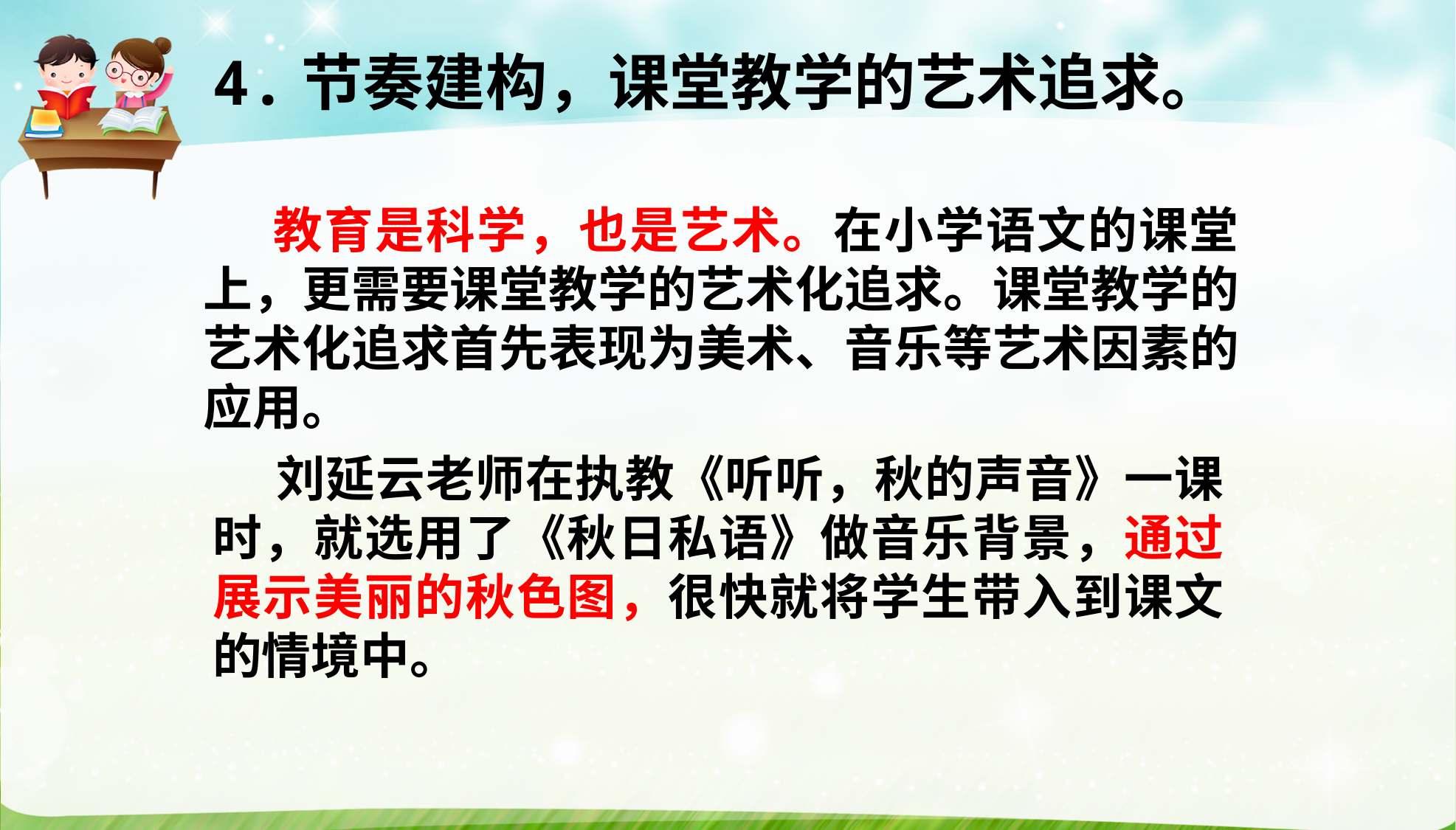

4.节奏建构，课堂教学的艺术追求。

      教育是科学，也是艺术。在小学语文的课堂上，更需要课堂教学的艺术化追求。课堂教学的艺术化追求首先表现为美术、音乐等艺术因素的应用。
      刘延云老师在执教《听听，秋的声音》一课时，就选用了《秋日私语》做音乐背景，通过展示美丽的秋色图，很快就将学生带入到课文的情境中。